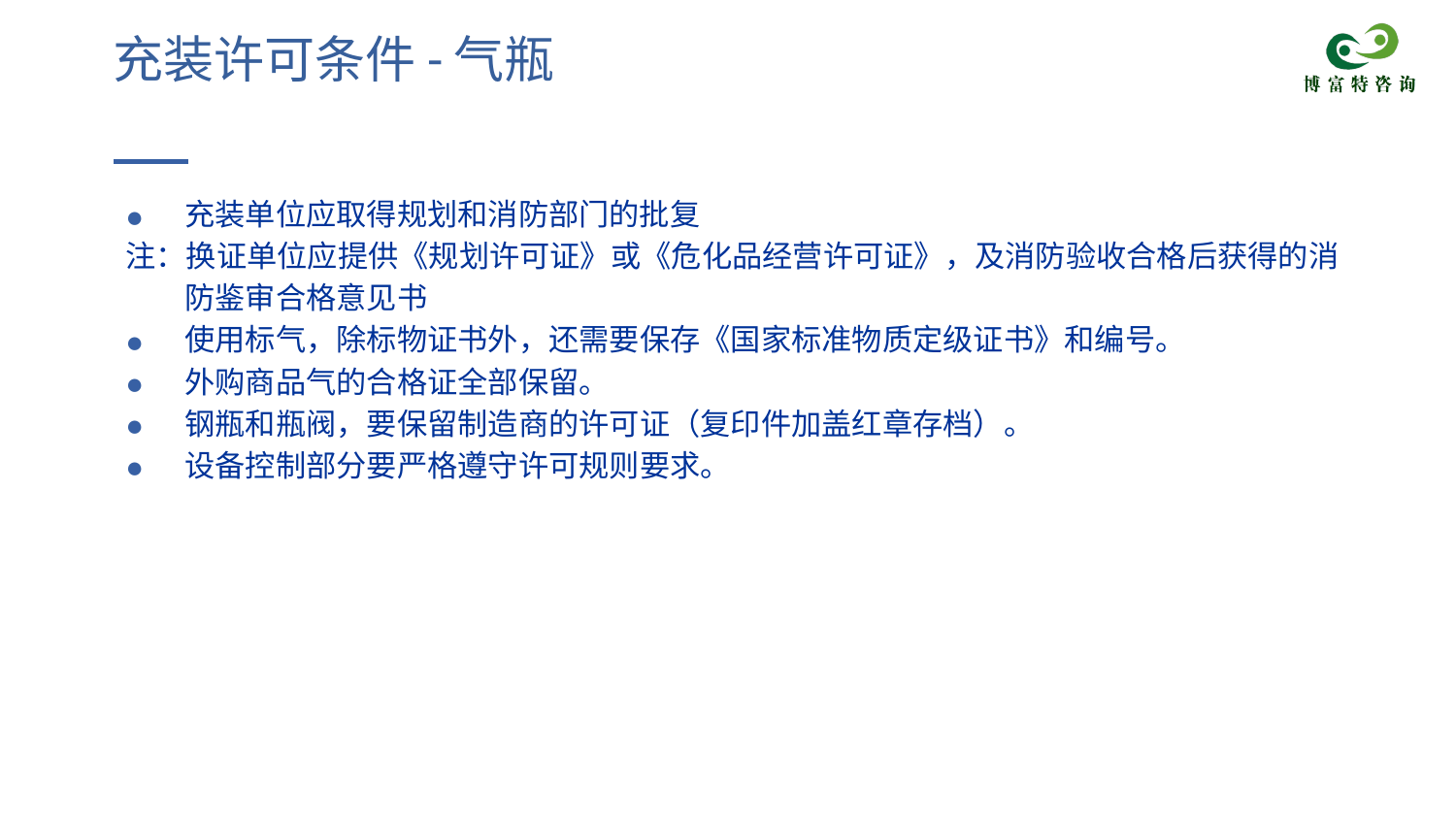

# 充装许可条件-气瓶
充装单位应取得规划和消防部门的批复
注：换证单位应提供《规划许可证》或《危化品经营许可证》，及消防验收合格后获得的消防鉴审合格意见书
使用标气，除标物证书外，还需要保存《国家标准物质定级证书》和编号。
外购商品气的合格证全部保留。
钢瓶和瓶阀，要保留制造商的许可证（复印件加盖红章存档）。
设备控制部分要严格遵守许可规则要求。

9